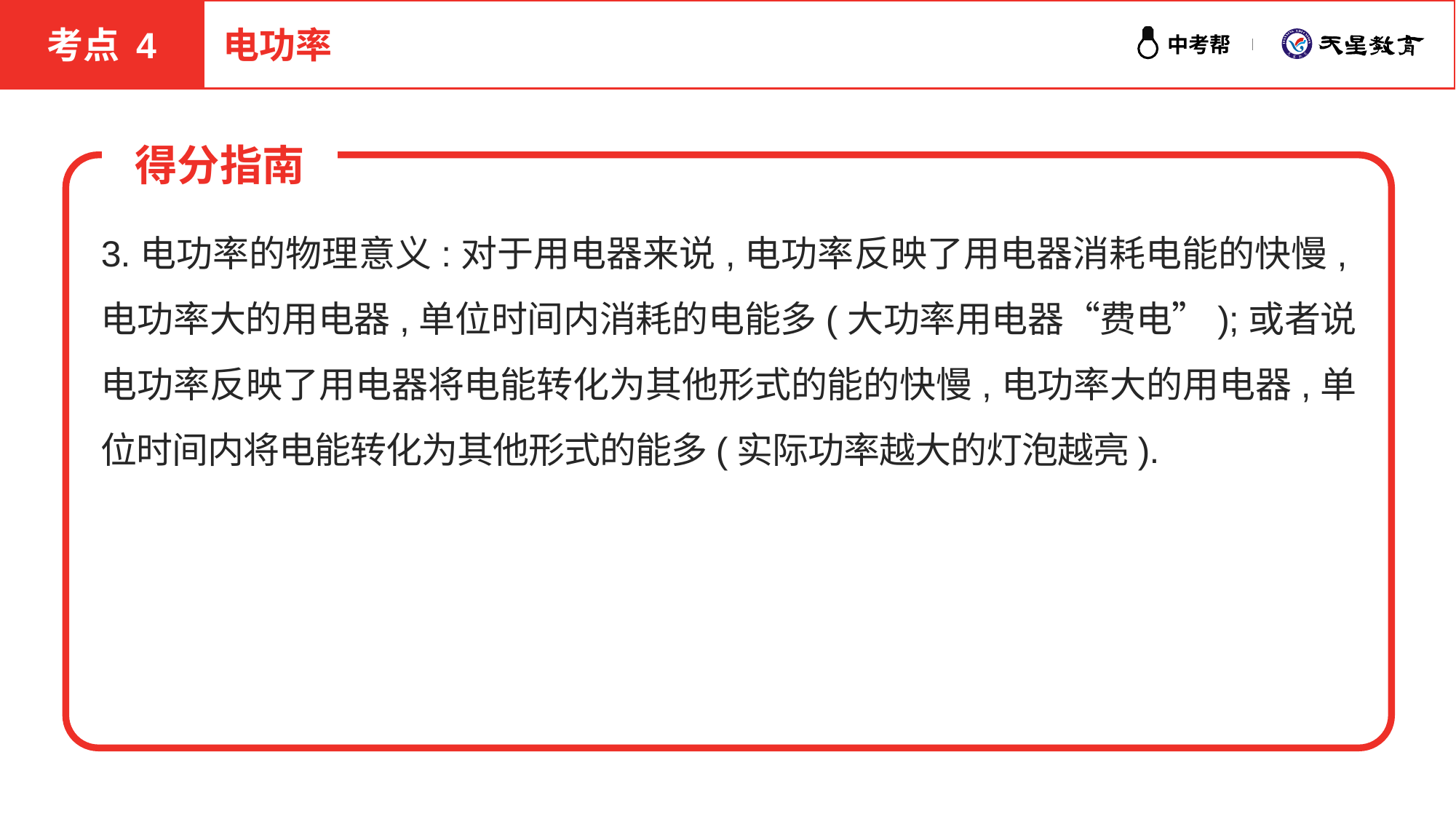

考点 4
电功率
得分指南

3.电功率的物理意义:对于用电器来说,电功率反映了用电器消耗电能的快慢,电功率大的用电器,单位时间内消耗的电能多(大功率用电器“费电”);或者说电功率反映了用电器将电能转化为其他形式的能的快慢,电功率大的用电器,单位时间内将电能转化为其他形式的能多(实际功率越大的灯泡越亮).